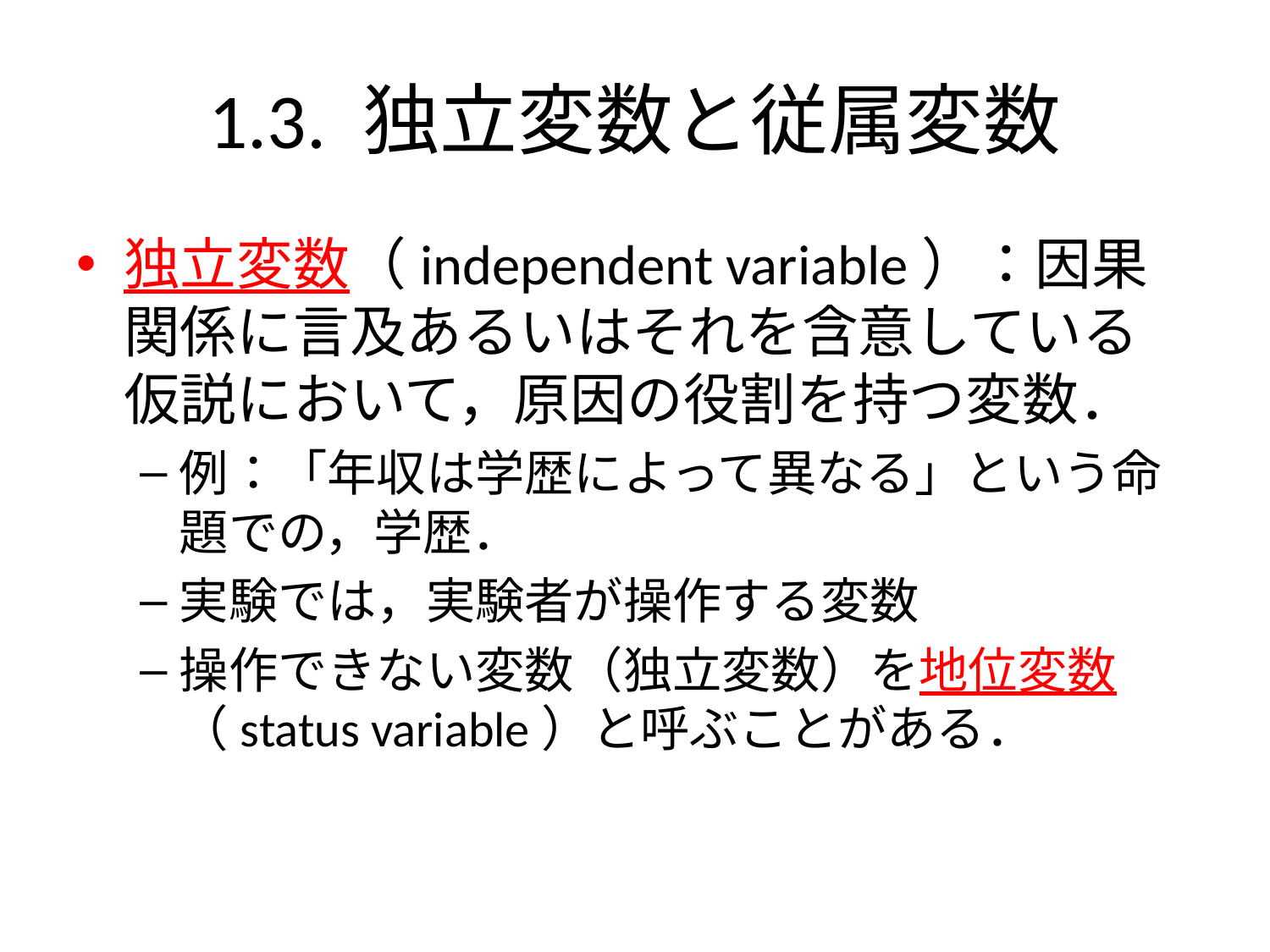

# 1.3. 独立変数と従属変数
独立変数（independent variable）：因果関係に言及あるいはそれを含意している仮説において，原因の役割を持つ変数．
例：「年収は学歴によって異なる」という命題での，学歴．
実験では，実験者が操作する変数
操作できない変数（独立変数）を地位変数（status variable）と呼ぶことがある．